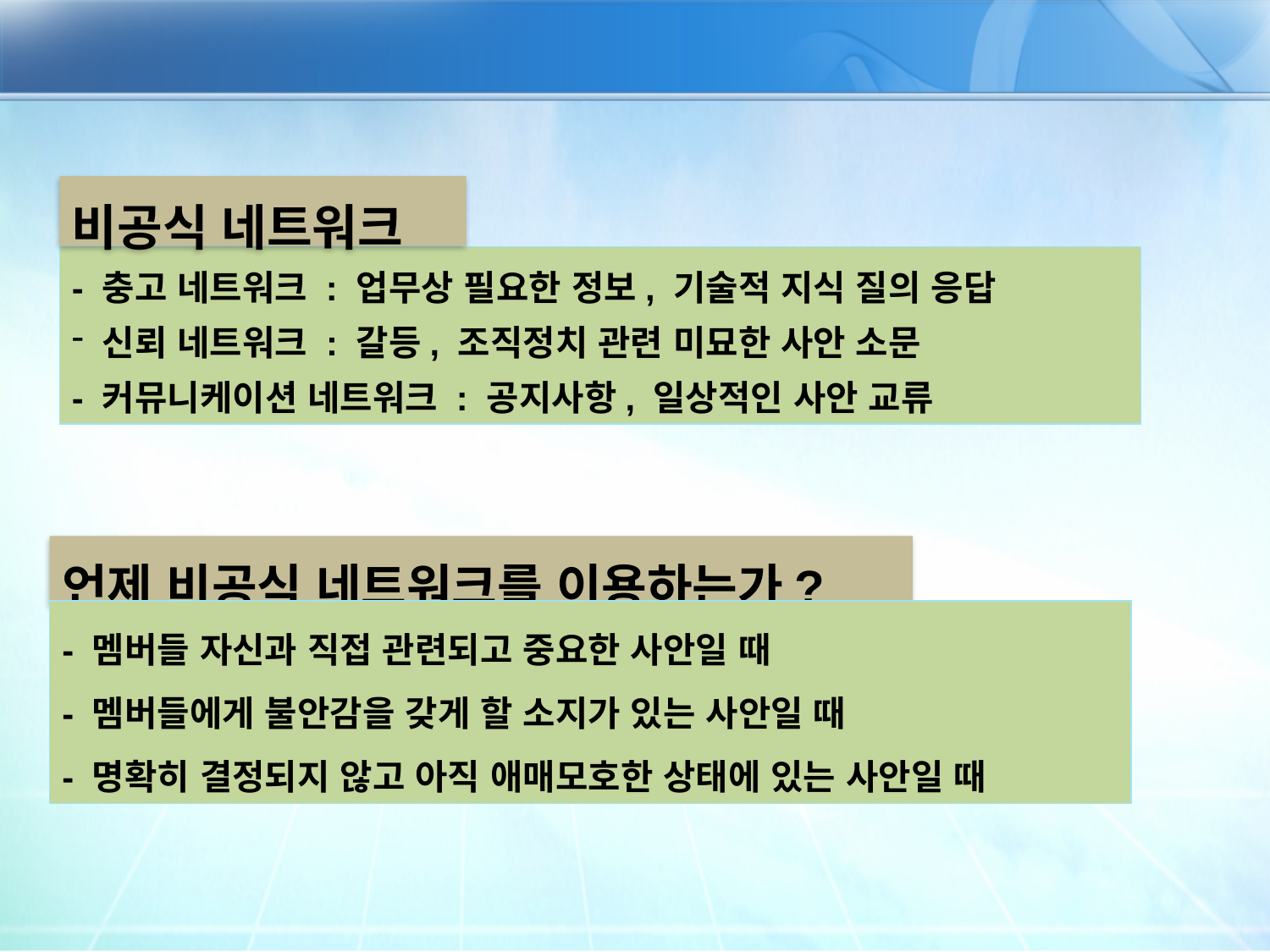

비공식 네트워크
- 충고 네트워크 : 업무상 필요한 정보, 기술적 지식 질의 응답
 신뢰 네트워크 : 갈등, 조직정치 관련 미묘한 사안 소문
- 커뮤니케이션 네트워크 : 공지사항, 일상적인 사안 교류
언제 비공식 네트워크를 이용하는가?
- 멤버들 자신과 직접 관련되고 중요한 사안일 때
- 멤버들에게 불안감을 갖게 할 소지가 있는 사안일 때
- 명확히 결정되지 않고 아직 애매모호한 상태에 있는 사안일 때